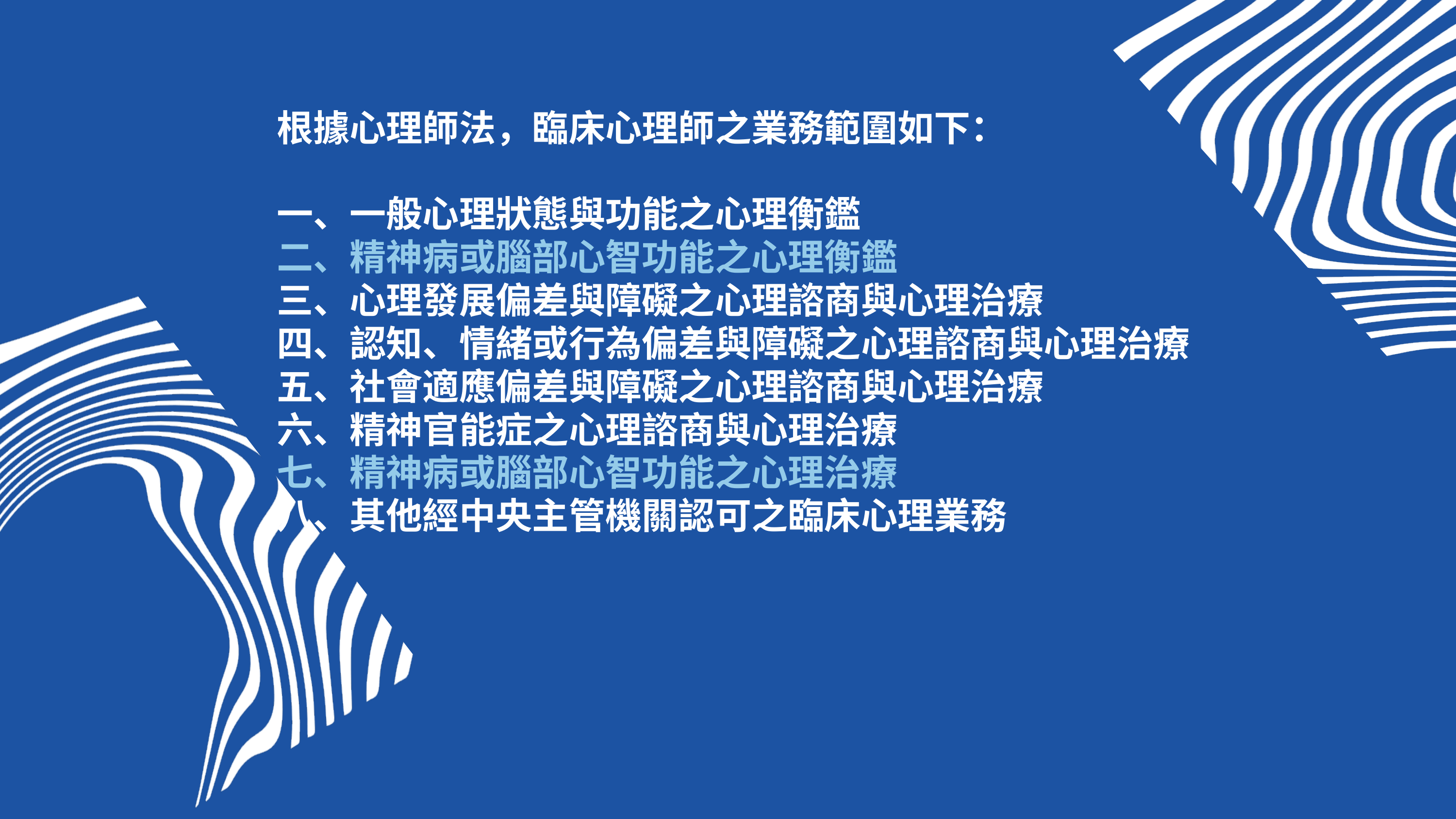

根據心理師法，臨床心理師之業務範圍如下：

一、一般心理狀態與功能之心理衡鑑
二、精神病或腦部心智功能之心理衡鑑
三、心理發展偏差與障礙之心理諮商與心理治療
四、認知、情緒或行為偏差與障礙之心理諮商與心理治療
五、社會適應偏差與障礙之心理諮商與心理治療
六、精神官能症之心理諮商與心理治療
七、精神病或腦部心智功能之心理治療
八、其他經中央主管機關認可之臨床心理業務